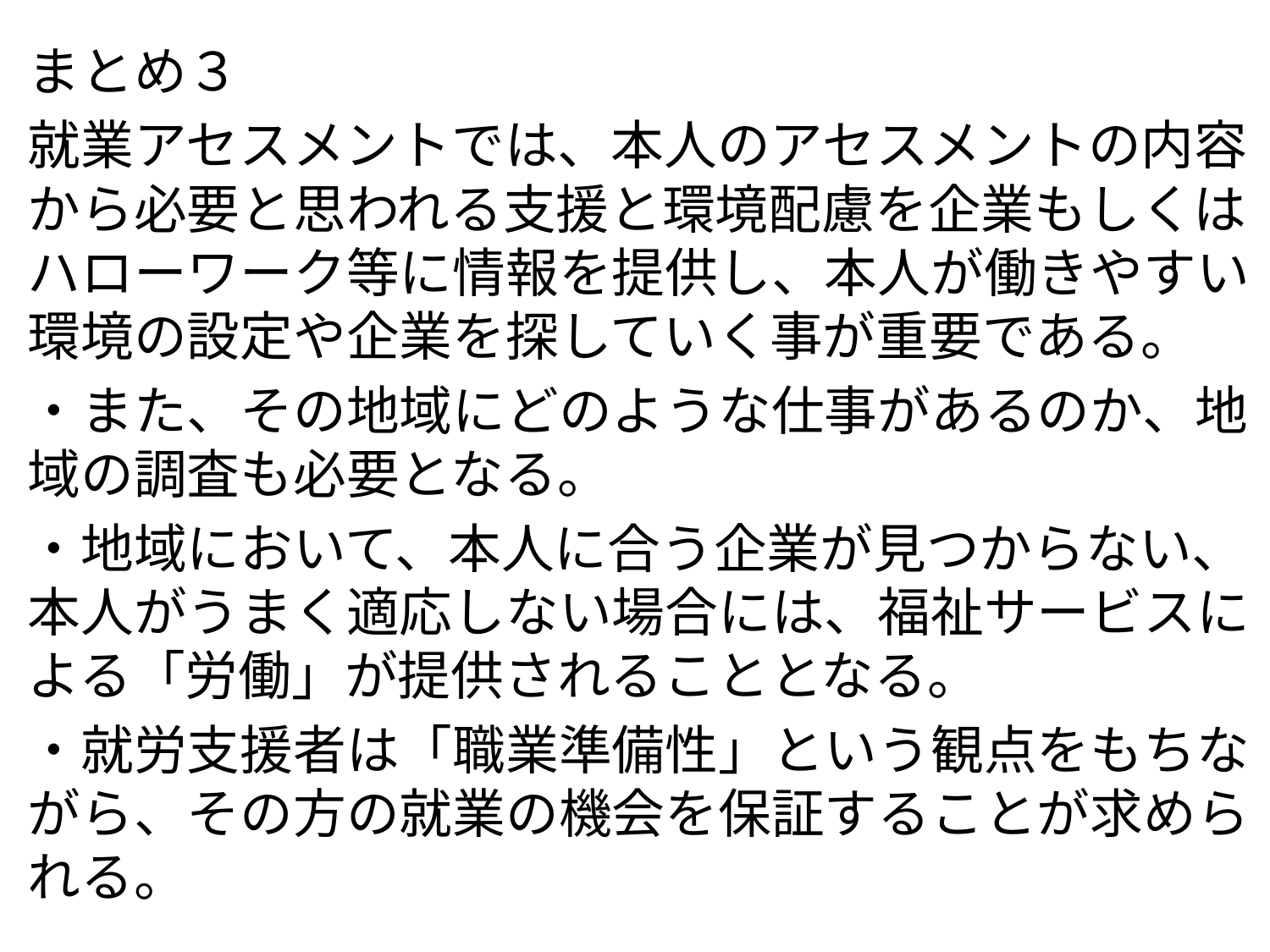

まとめ３
就業アセスメントでは、本人のアセスメントの内容から必要と思われる支援と環境配慮を企業もしくはハローワーク等に情報を提供し、本人が働きやすい環境の設定や企業を探していく事が重要である。
・また、その地域にどのような仕事があるのか、地域の調査も必要となる。
・地域において、本人に合う企業が見つからない、本人がうまく適応しない場合には、福祉サービスによる「労働」が提供されることとなる。
・就労支援者は「職業準備性」という観点をもちながら、その方の就業の機会を保証することが求められる。